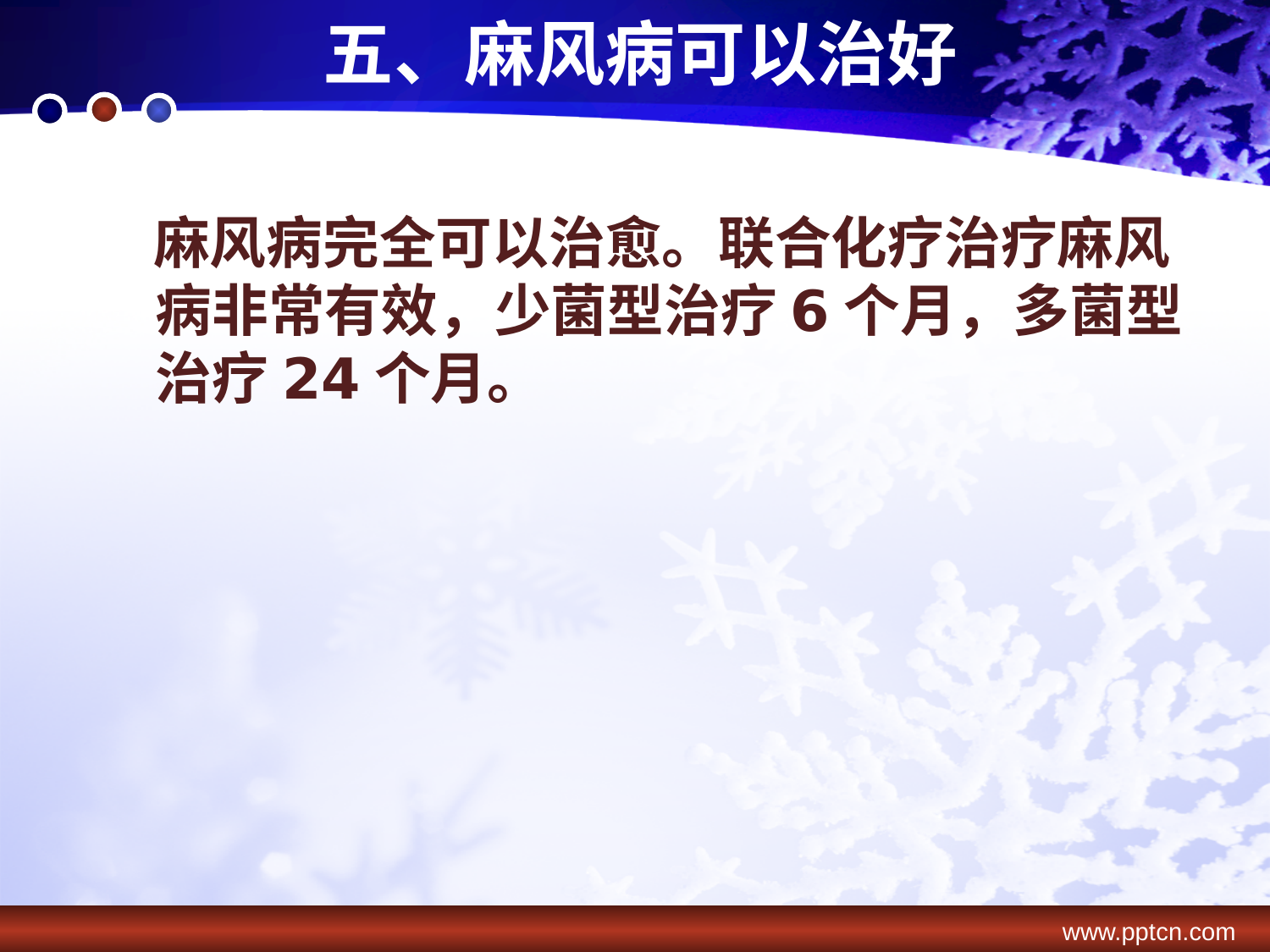

# 五、麻风病可以治好
   麻风病完全可以治愈。联合化疗治疗麻风病非常有效，少菌型治疗6个月，多菌型治疗24个月。
www.pptcn.com